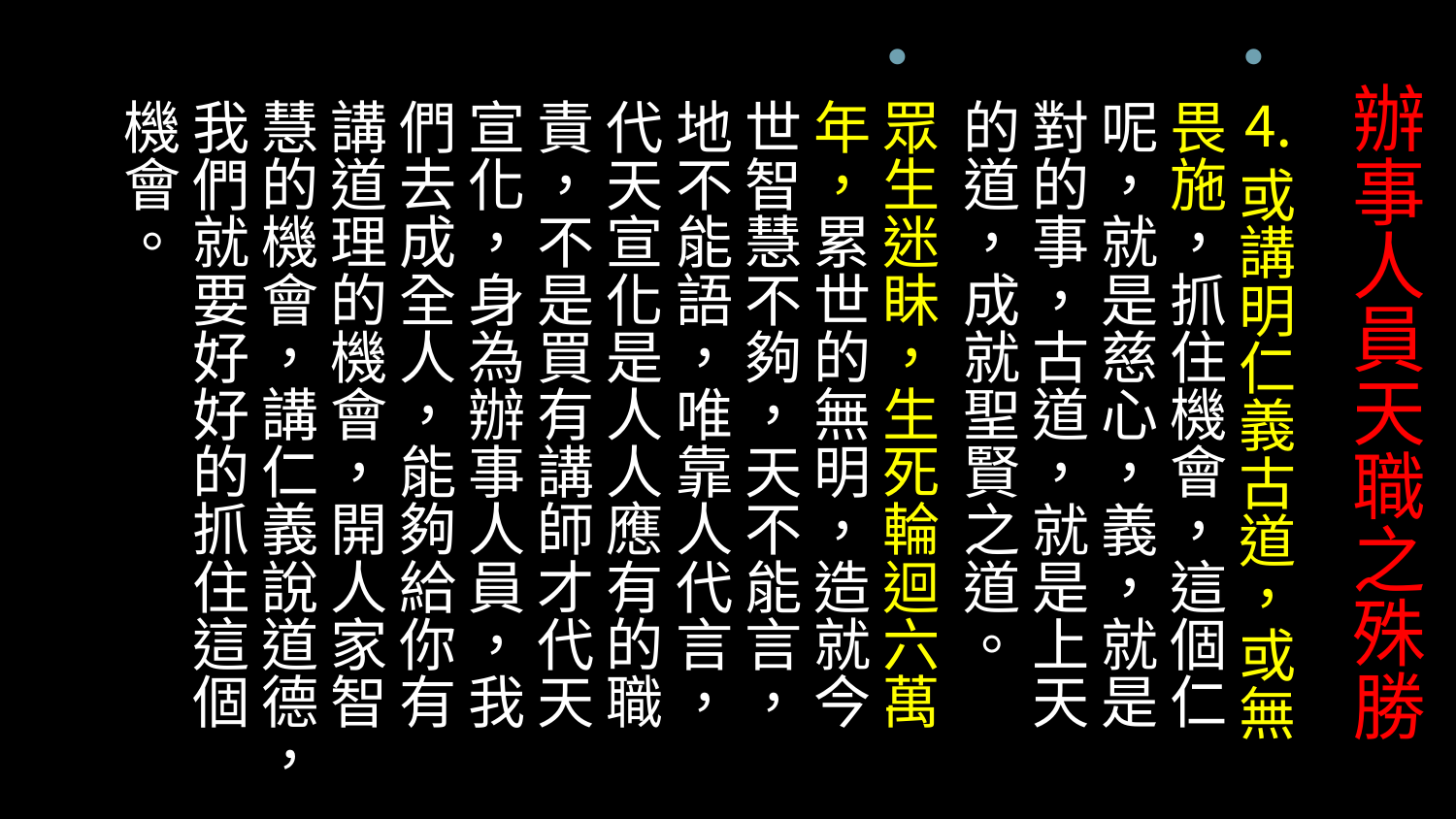

# 辦事人員天職之殊勝
⒋或講明仁義古道，或無畏施，抓住機會，這個仁呢，就是慈心，義，就是對的事，古道，就是上天的道，成就聖賢之道。
眾生迷眛，生死輪迴六萬年，累世的無明，造就今世智慧不夠，天不能言，地不能語，唯靠人代言，代天宣化是人人應有的職責，不是買有講師才代天宣化，身為辦事人員，我們去成全人，能夠給你有講道理的機會，開人家智慧的機會，講仁義說道德，我們就要好好的抓住這個機會。